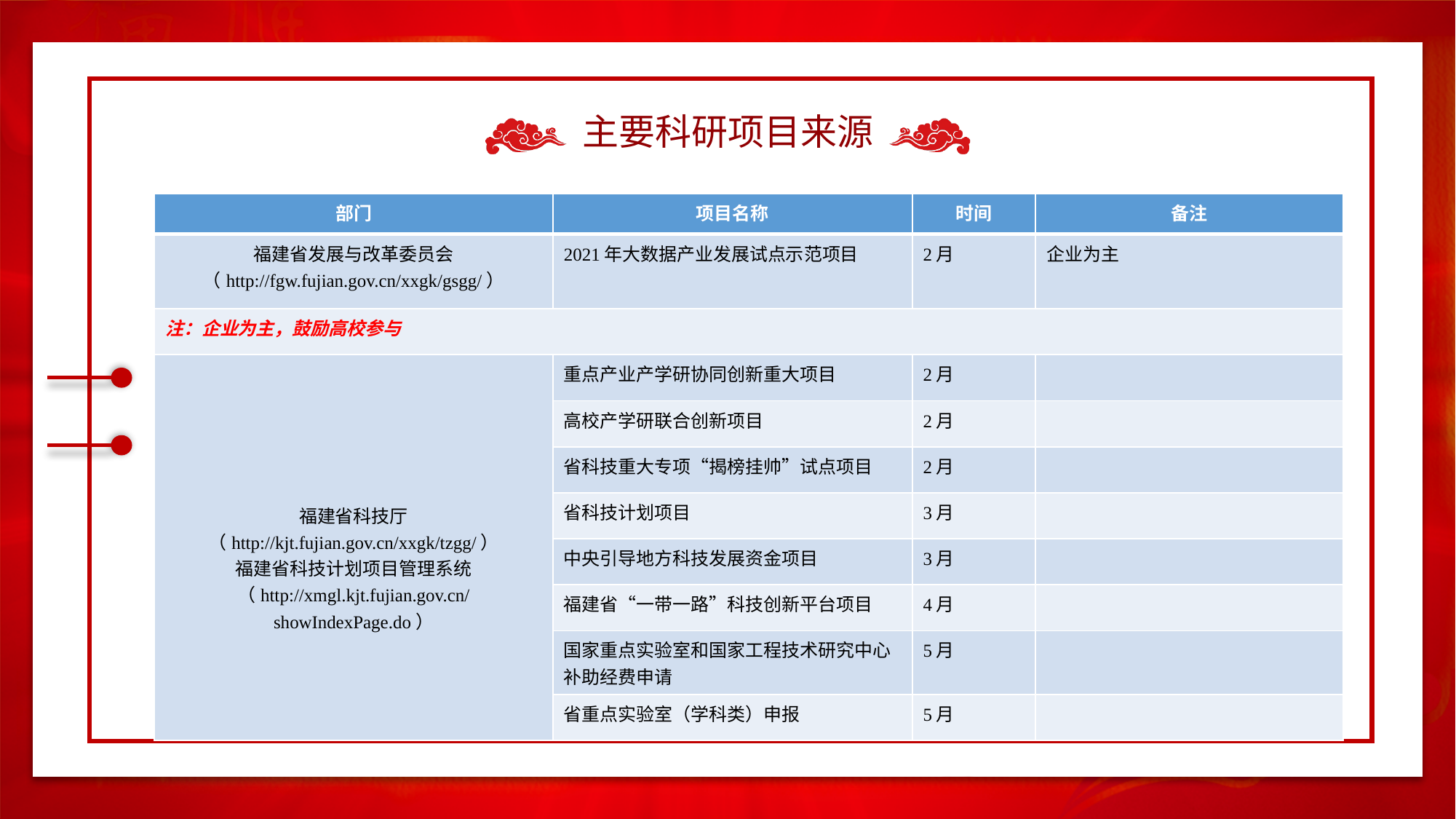

主要科研项目来源
| 部门 | 项目名称 | 时间 | 备注 |
| --- | --- | --- | --- |
| 福建省发展与改革委员会 （http://fgw.fujian.gov.cn/xxgk/gsgg/） | 2021年大数据产业发展试点示范项目 | 2月 | 企业为主 |
| 注：企业为主，鼓励高校参与 |  |  |  |
| 福建省科技厅 （http://kjt.fujian.gov.cn/xxgk/tzgg/） 福建省科技计划项目管理系统 （http://xmgl.kjt.fujian.gov.cn/showIndexPage.do） | 重点产业产学研协同创新重大项目 | 2月 |  |
|  | 高校产学研联合创新项目 | 2月 |  |
|  | 省科技重大专项“揭榜挂帅”试点项目 | 2月 |  |
|  | 省科技计划项目 | 3月 |  |
|  | 中央引导地方科技发展资金项目 | 3月 |  |
|  | 福建省“一带一路”科技创新平台项目 | 4月 |  |
|  | 国家重点实验室和国家工程技术研究中心补助经费申请 | 5月 |  |
|  | 省重点实验室（学科类）申报 | 5月 |  |